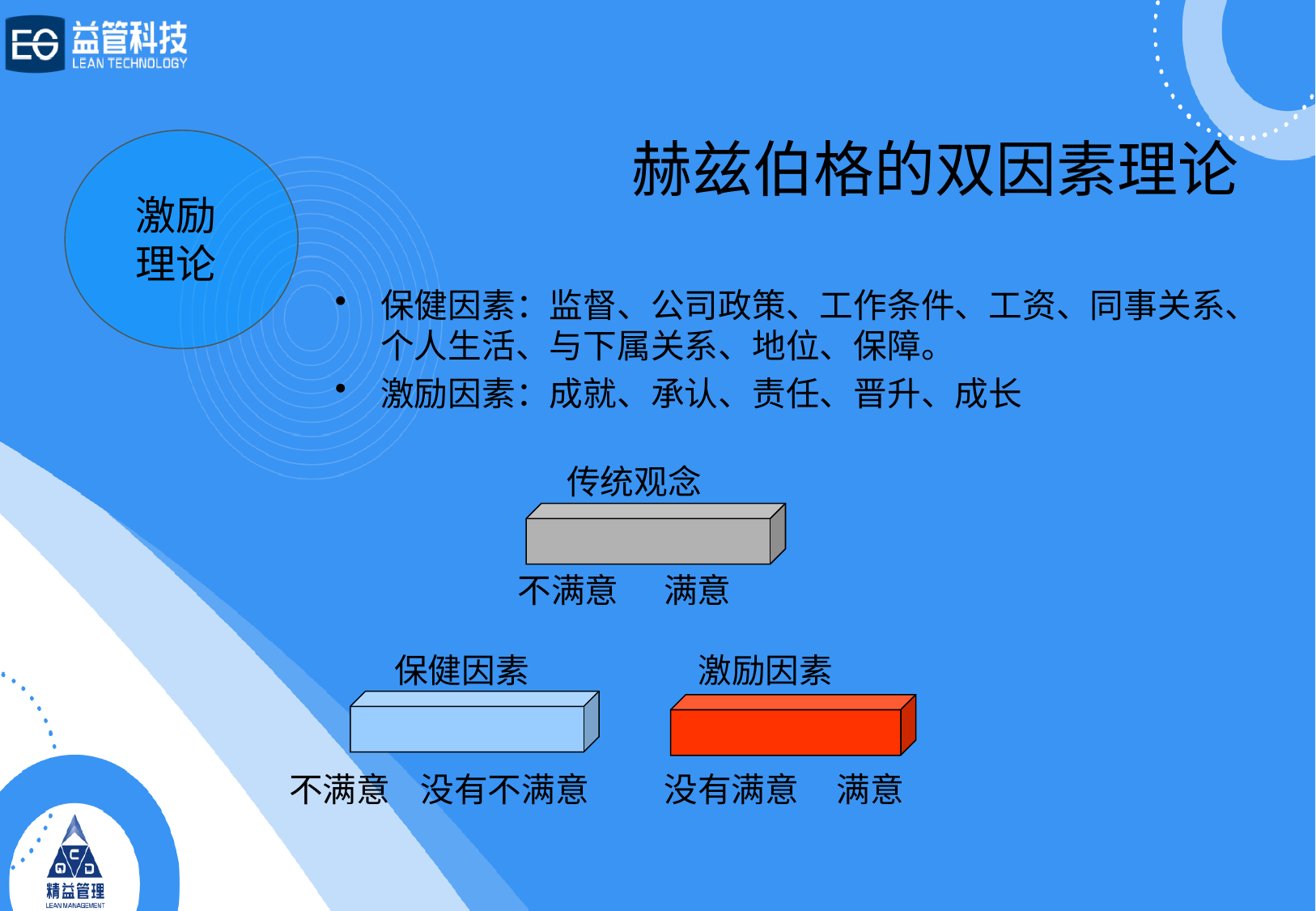

赫兹伯格的双因素理论

激励
理论
保健因素：监督、公司政策、工作条件、工资、同事关系、个人生活、与下属关系、地位、保障。
激励因素：成就、承认、责任、晋升、成长
   传统观念

不满意      满意
   保健因素
    激励因素

   不满意    没有不满意
  没有满意     满意